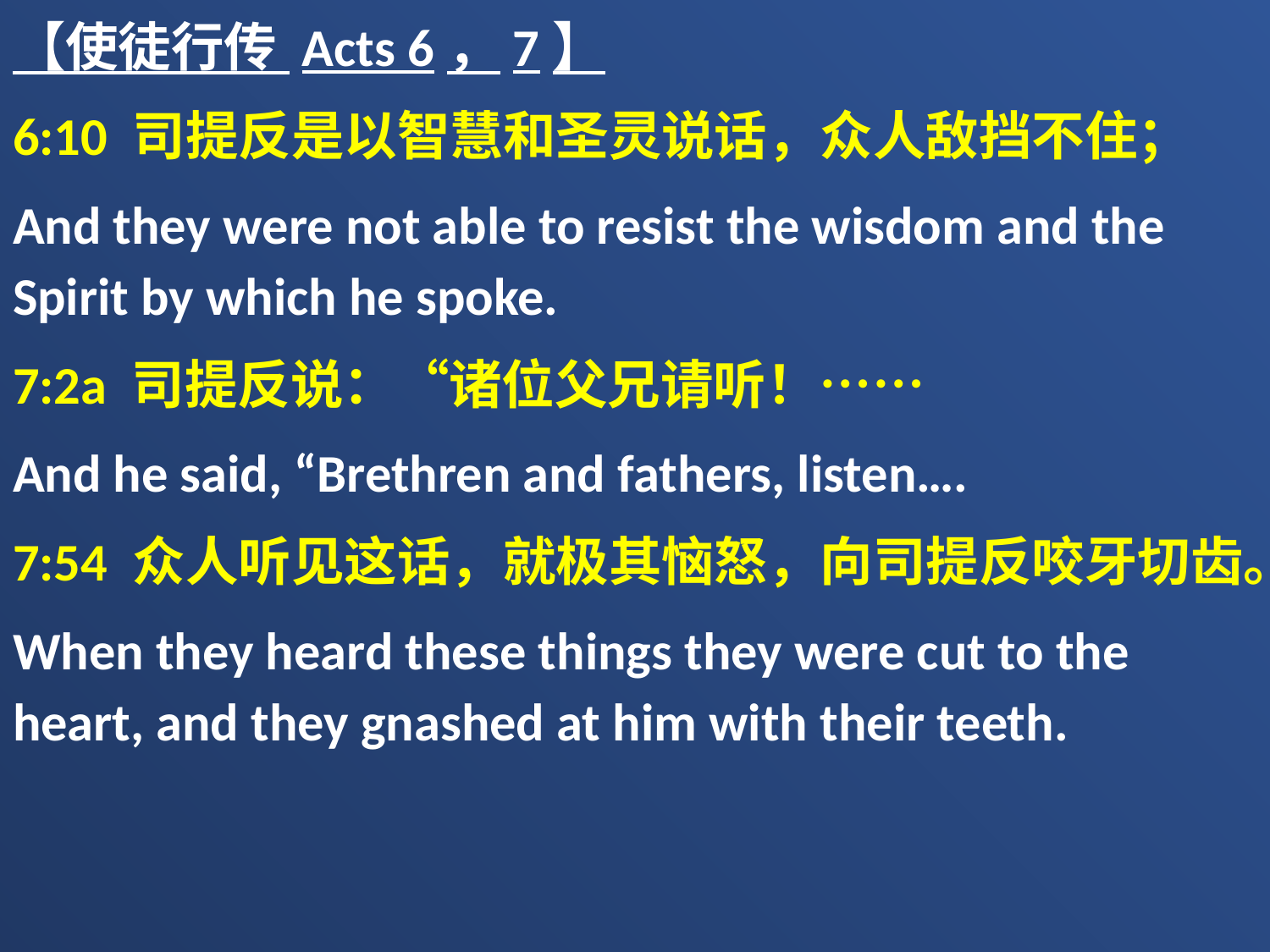

【使徒行传 Acts 6，7】
6:10 司提反是以智慧和圣灵说话，众人敌挡不住；
And they were not able to resist the wisdom and the Spirit by which he spoke.
7:2a 司提反说：“诸位父兄请听！……
And he said, “Brethren and fathers, listen….
7:54 众人听见这话，就极其恼怒，向司提反咬牙切齿。
When they heard these things they were cut to the heart, and they gnashed at him with their teeth.